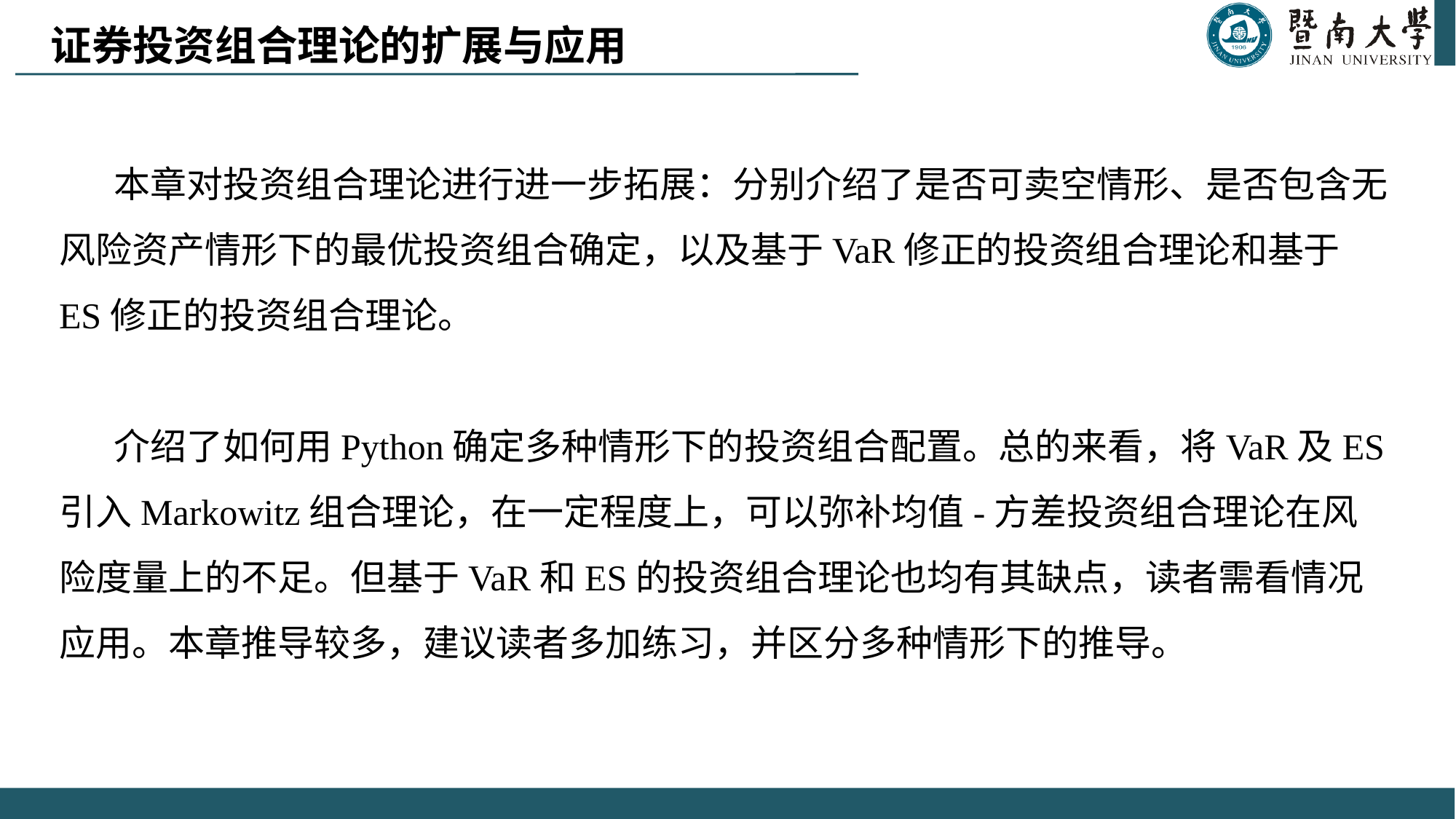

证券投资组合理论的扩展与应用
本章对投资组合理论进行进一步拓展：分别介绍了是否可卖空情形、是否包含无风险资产情形下的最优投资组合确定，以及基于VaR修正的投资组合理论和基于ES修正的投资组合理论。

介绍了如何用Python确定多种情形下的投资组合配置。总的来看，将VaR及ES引入Markowitz组合理论，在一定程度上，可以弥补均值-方差投资组合理论在风险度量上的不足。但基于VaR和ES的投资组合理论也均有其缺点，读者需看情况应用。本章推导较多，建议读者多加练习，并区分多种情形下的推导。